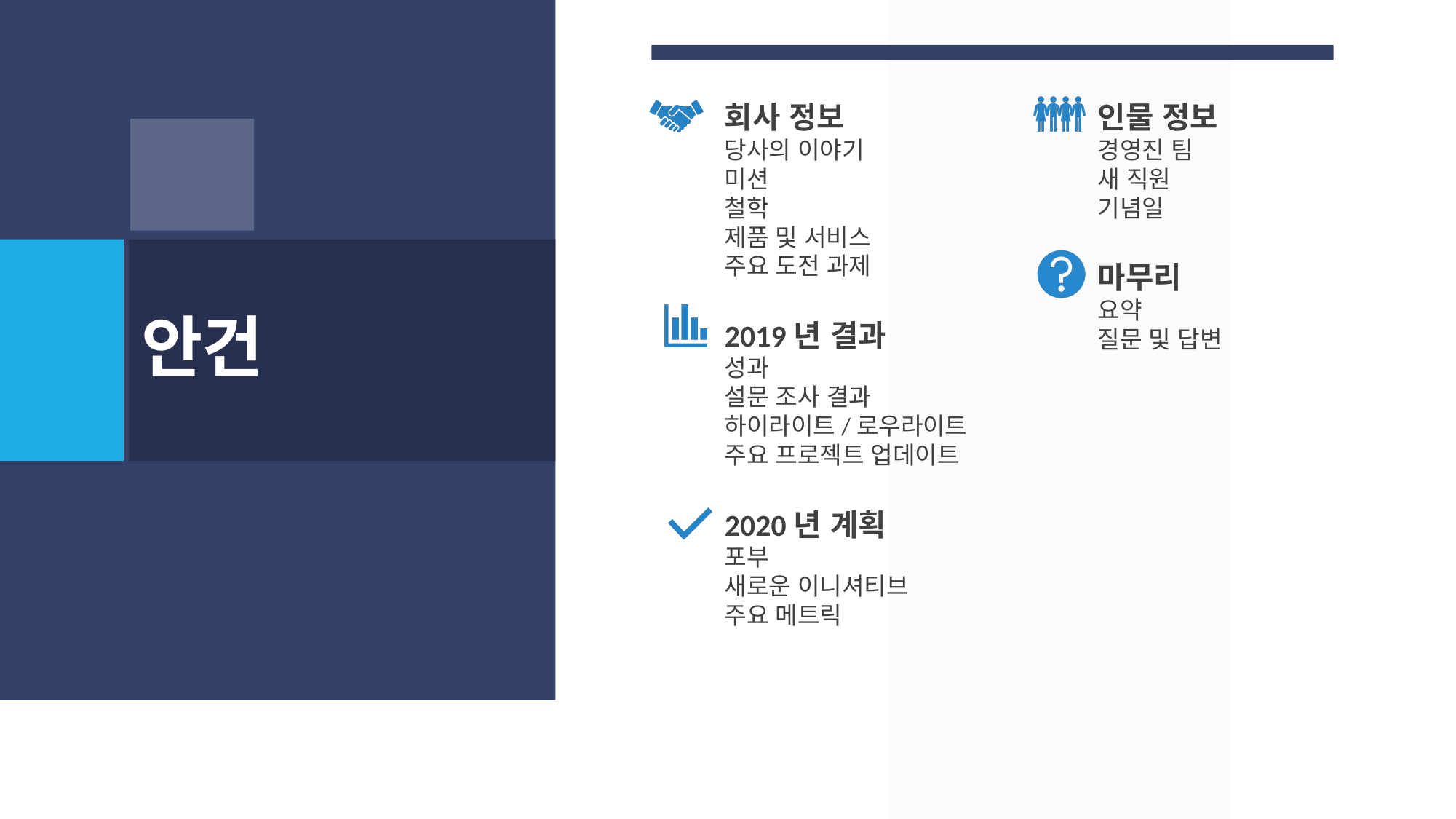

회사 정보
당사의 이야기
미션
철학
제품 및 서비스
주요 도전 과제

2019년 결과
성과
설문 조사 결과
하이라이트/로우라이트
주요 프로젝트 업데이트

2020년 계획
포부
새로운 이니셔티브
주요 메트릭
인물 정보
경영진 팀
새 직원
기념일

마무리
요약
질문 및 답변
# 안건